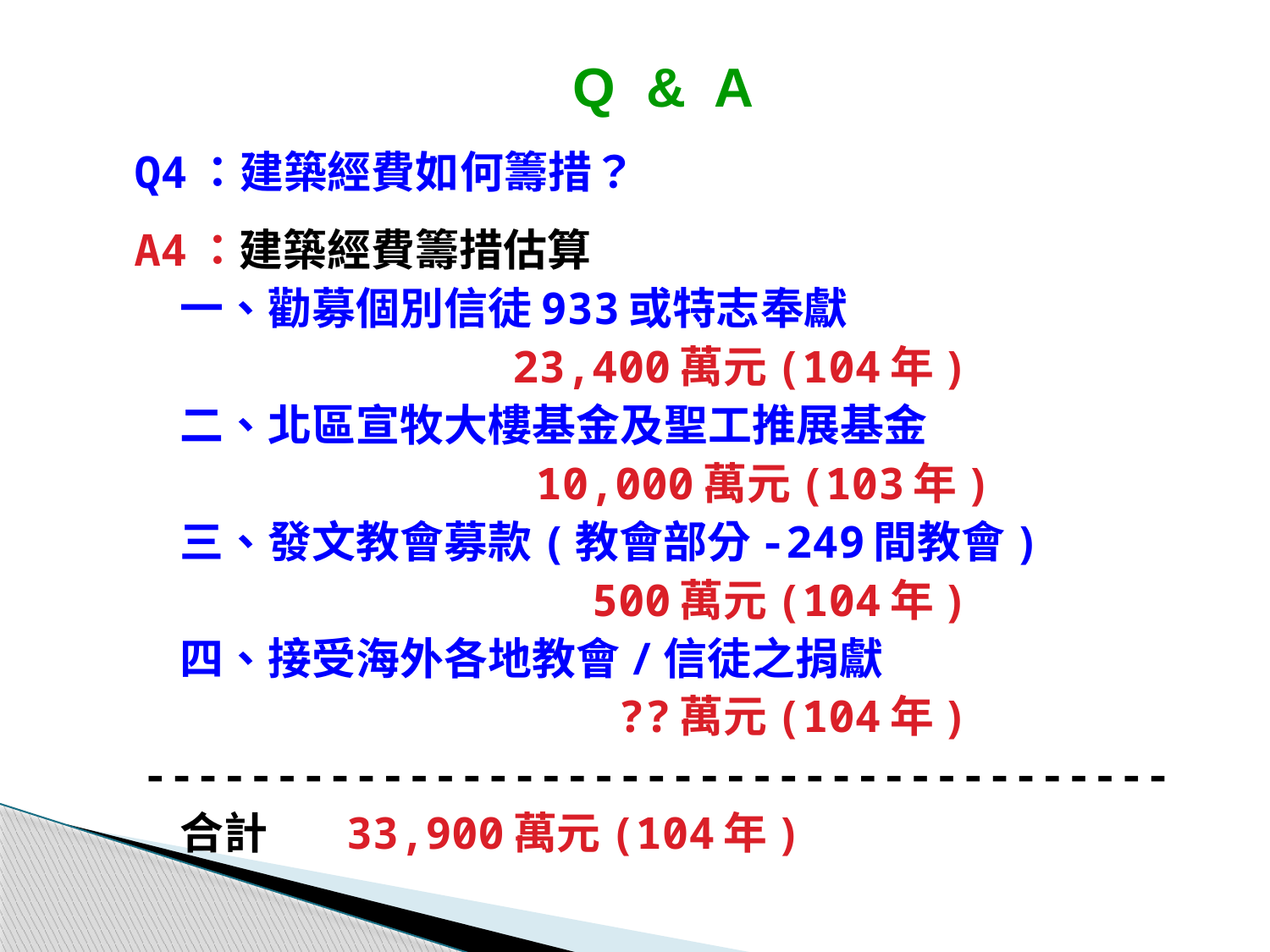

Q  &  A

Q4：建築經費如何籌措？

A4：建築經費籌措估算
   一、勸募個別信徒933或特志奉獻
              23,400萬元(104年)
   二、北區宣牧大樓基金及聖工推展基金
  	          10,000萬元(103年)
   三、發文教會募款(教會部分-249間教會)
                 500萬元(104年)
   四、接受海外各地教會/信徒之捐獻
                  ??萬元(104年)
---------------------------------------
   合計       33,900萬元(104年)